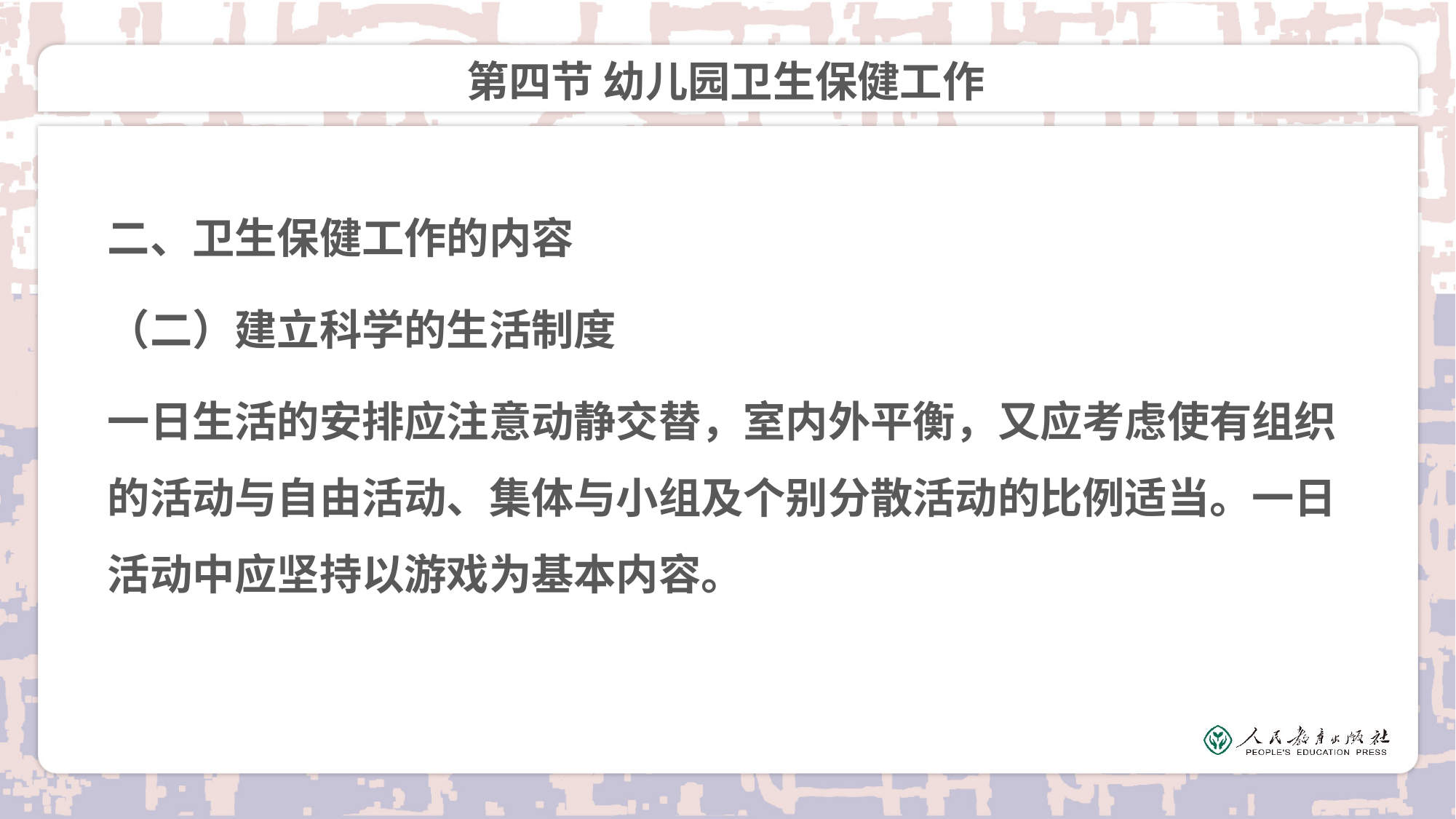

# 第四节 幼儿园卫生保健工作
二、卫生保健工作的内容
（二）建立科学的生活制度
一日生活的安排应注意动静交替，室内外平衡，又应考虑使有组织的活动与自由活动、集体与小组及个别分散活动的比例适当。一日活动中应坚持以游戏为基本内容。